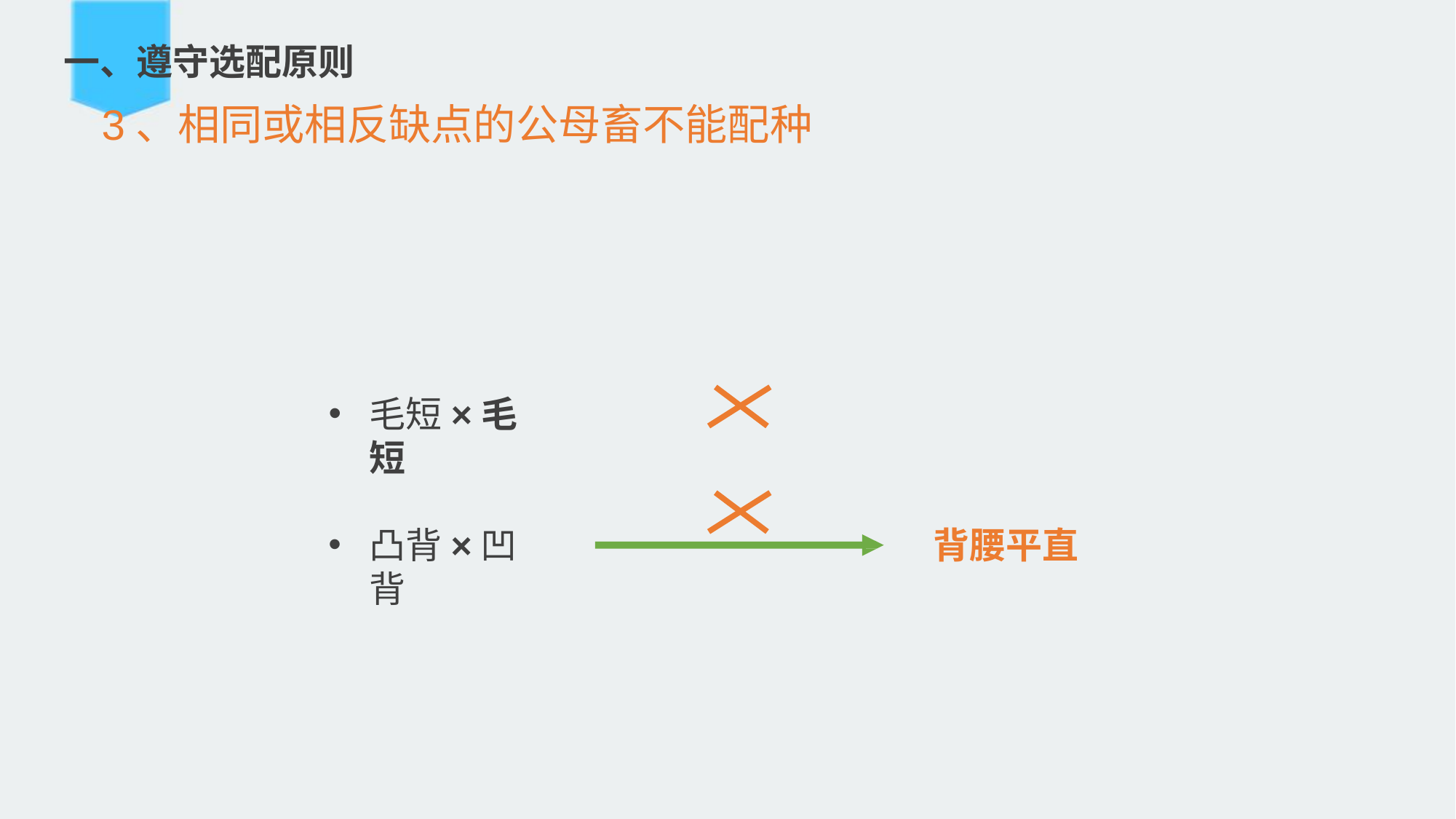

一、遵守选配原则
# 3、相同或相反缺点的公母畜不能配种

毛短×毛短

背腰平直
凸背×凹背